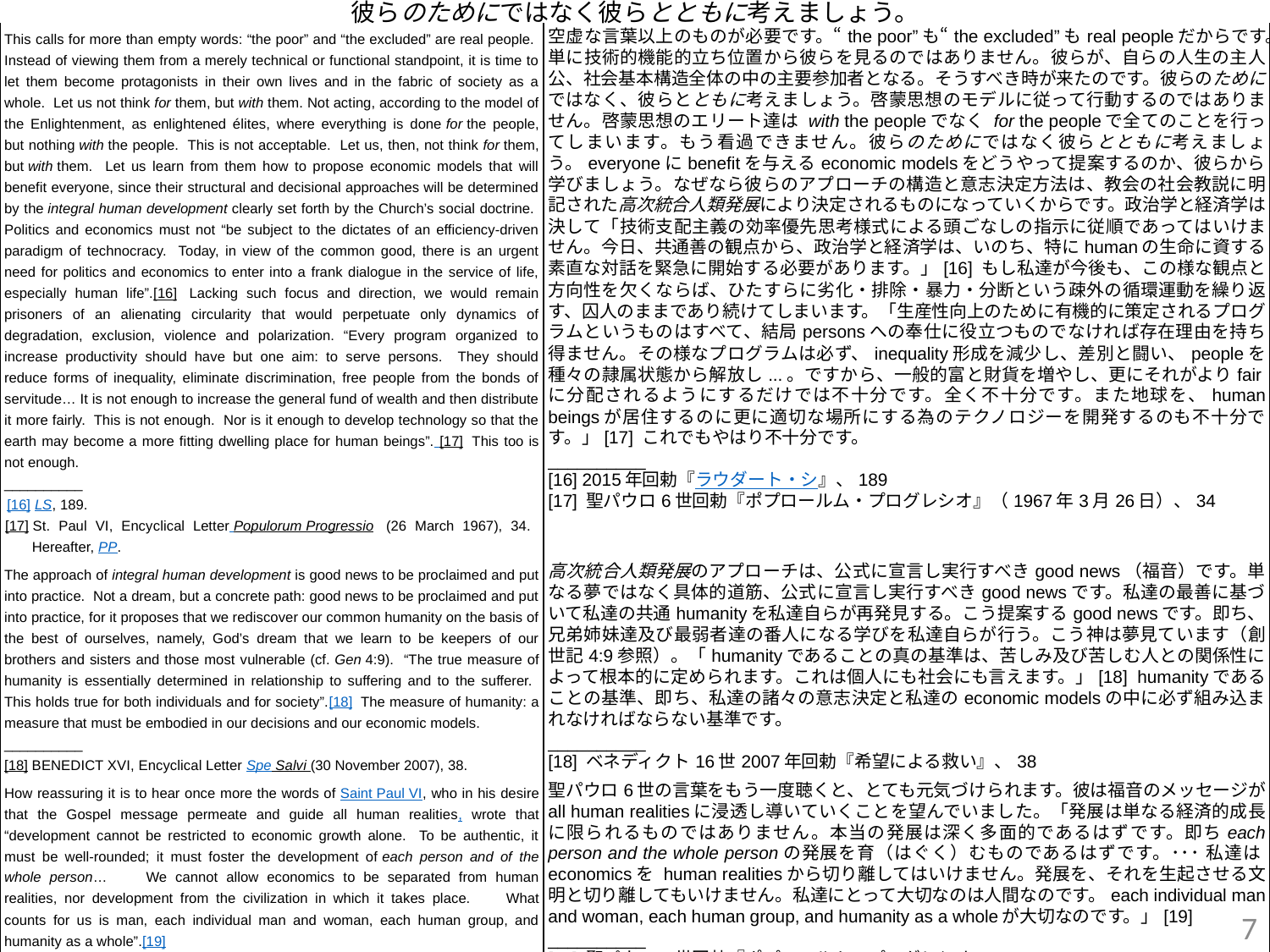

# 彼らのためにではなく彼らとともに考えましょう。
| This calls for more than empty words: “the poor” and “the excluded” are real people. Instead of viewing them from a merely technical or functional standpoint, it is time to let them become protagonists in their own lives and in the fabric of society as a whole. Let us not think for them, but with them. Not acting, according to the model of the Enlightenment, as enlightened élites, where everything is done for the people, but nothing with the people. This is not acceptable. Let us, then, not think for them, but with them. Let us learn from them how to propose economic models that will benefit everyone, since their structural and decisional approaches will be determined by the integral human development clearly set forth by the Church’s social doctrine. Politics and economics must not “be subject to the dictates of an efficiency-driven paradigm of technocracy. Today, in view of the common good, there is an urgent need for politics and economics to enter into a frank dialogue in the service of life, especially human life”.[16]  Lacking such focus and direction, we would remain prisoners of an alienating circularity that would perpetuate only dynamics of degradation, exclusion, violence and polarization. “Every program organized to increase productivity should have but one aim: to serve persons. They should reduce forms of inequality, eliminate discrimination, free people from the bonds of servitude… It is not enough to increase the general fund of wealth and then distribute it more fairly. This is not enough. Nor is it enough to develop technology so that the earth may become a more fitting dwelling place for human beings”. [17]  This too is not enough. \_\_\_\_\_\_\_\_\_\_ [16] LS, 189. [17] St. Paul VI, Encyclical Letter Populorum Progressio  (26 March 1967), 34. Hereafter, PP. | 空虚な言葉以上のものが必要です。“the poor”も“the excluded”もreal peopleだからです。単に技術的機能的立ち位置から彼らを見るのではありません。彼らが、自らの人生の主人公、社会基本構造全体の中の主要参加者となる。そうすべき時が来たのです。彼らのためにではなく、彼らとともに考えましょう。啓蒙思想のモデルに従って行動するのではありません。啓蒙思想のエリート達は with the peopleでなく for the peopleで全てのことを行ってしまいます。もう看過できません。彼らのためにではなく彼らとともに考えましょう。everyoneにbenefitを与えるeconomic modelsをどうやって提案するのか、彼らから学びましょう。なぜなら彼らのアプローチの構造と意志決定方法は、教会の社会教説に明記された高次統合人類発展により決定されるものになっていくからです。政治学と経済学は決して「技術支配主義の効率優先思考様式による頭ごなしの指示に従順であってはいけません。今日、共通善の観点から、政治学と経済学は、いのち、特にhumanの生命に資する素直な対話を緊急に開始する必要があります。」[16] もし私達が今後も、この様な観点と方向性を欠くならば、ひたすらに劣化・排除・暴力・分断という疎外の循環運動を繰り返す、囚人のままであり続けてしまいます。「生産性向上のために有機的に策定されるプログラムというものはすべて、結局personsへの奉仕に役立つものでなければ存在理由を持ち得ません。その様なプログラムは必ず、inequality形成を減少し、差別と闘い、peopleを種々の隷属状態から解放し...。ですから、一般的富と財貨を増やし、更にそれがよりfairに分配されるようにするだけでは不十分です。全く不十分です。また地球を、human beingsが居住するのに更に適切な場所にする為のテクノロジーを開発するのも不十分です。」[17] これでもやはり不十分です。 \_\_\_\_\_\_\_\_\_\_ [16] 2015年回勅『ラウダート・シ』、189 [17] 聖パウロ6世回勅『ポプロールム・プログレシオ』（1967年3月26日）、34 |
| --- | --- |
| The approach of integral human development is good news to be proclaimed and put into practice. Not a dream, but a concrete path: good news to be proclaimed and put into practice, for it proposes that we rediscover our common humanity on the basis of the best of ourselves, namely, God’s dream that we learn to be keepers of our brothers and sisters and those most vulnerable (cf. Gen 4:9). “The true measure of humanity is essentially determined in relationship to suffering and to the sufferer. This holds true for both individuals and for society”.[18]  The measure of humanity: a measure that must be embodied in our decisions and our economic models. \_\_\_\_\_\_\_\_\_\_ [18] BENEDICT XVI, Encyclical Letter Spe Salvi (30 November 2007), 38. | 高次統合人類発展のアプローチは、公式に宣言し実行すべきgood news（福音）です。単なる夢ではなく具体的道筋、公式に宣言し実行すべきgood newsです。私達の最善に基づいて私達の共通humanityを私達自らが再発見する。こう提案するgood newsです。即ち、兄弟姉妹達及び最弱者達の番人になる学びを私達自らが行う。こう神は夢見ています（創世記4:9参照）。「humanityであることの真の基準は、苦しみ及び苦しむ人との関係性によって根本的に定められます。これは個人にも社会にも言えます。」[18] humanityであることの基準、即ち、私達の諸々の意志決定と私達のeconomic modelsの中に必ず組み込まれなければならない基準です。 \_\_\_\_\_\_\_\_\_\_ [18] ベネディクト16世2007年回勅『希望による救い』、38 |
| How reassuring it is to hear once more the words of Saint Paul VI, who in his desire that the Gospel message permeate and guide all human realities, wrote that “development cannot be restricted to economic growth alone. To be authentic, it must be well-rounded; it must foster the development of each person and of the whole person… 　We cannot allow economics to be separated from human realities, nor development from the civilization in which it takes place. 　What counts for us is man, each individual man and woman, each human group, and humanity as a whole”.[19] \_\_\_\_\_\_\_\_\_\_ [19] PP, 14. | 聖パウロ6世の言葉をもう一度聴くと、とても元気づけられます。彼は福音のメッセージが all human realitiesに浸透し導いていくことを望んでいました。「発展は単なる経済的成長に限られるものではありません。本当の発展は深く多面的であるはずです。即ちeach person and the whole personの発展を育（はぐく）むものであるはずです。･･･ 私達はeconomicsを human realitiesから切り離してはいけません。発展を、それを生起させる文明と切り離してもいけません。私達にとって大切なのは人間なのです。each individual man and woman, each human group, and humanity as a wholeが大切なのです。」[19] \_\_\_\_\_\_\_\_\_\_ [19] 聖パウロ6世回勅『ポプロールム・プログレシオ』、14 |
7